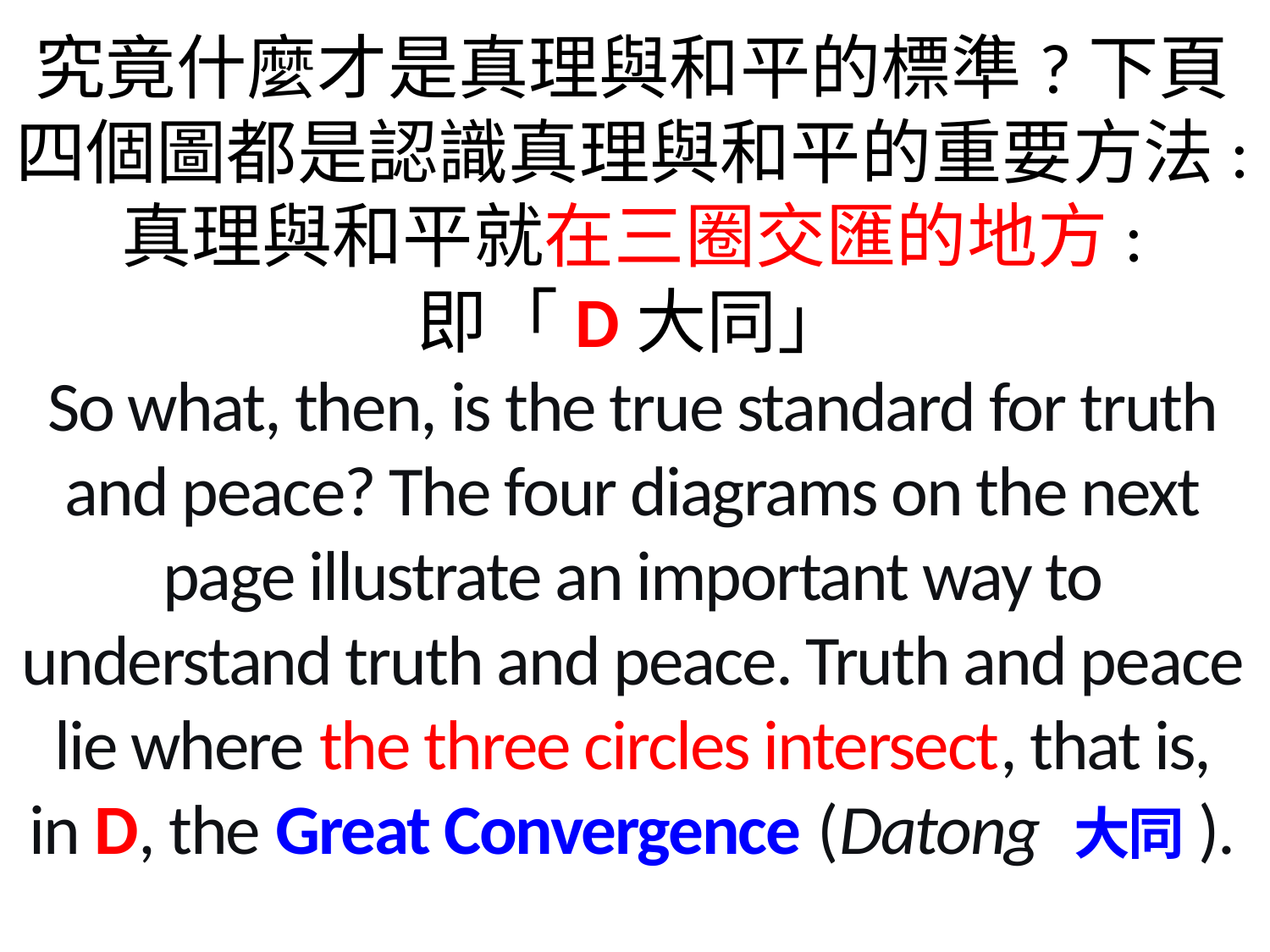

究竟什麼才是真理與和平的標準?下頁四個圖都是認識真理與和平的重要方法:
真理與和平就在三圈交匯的地方:
即「D大同」
So what, then, is the true standard for truth and peace? The four diagrams on the next page illustrate an important way to understand truth and peace. Truth and peace lie where the three circles intersect, that is, in D, the Great Convergence (Datong 大同).